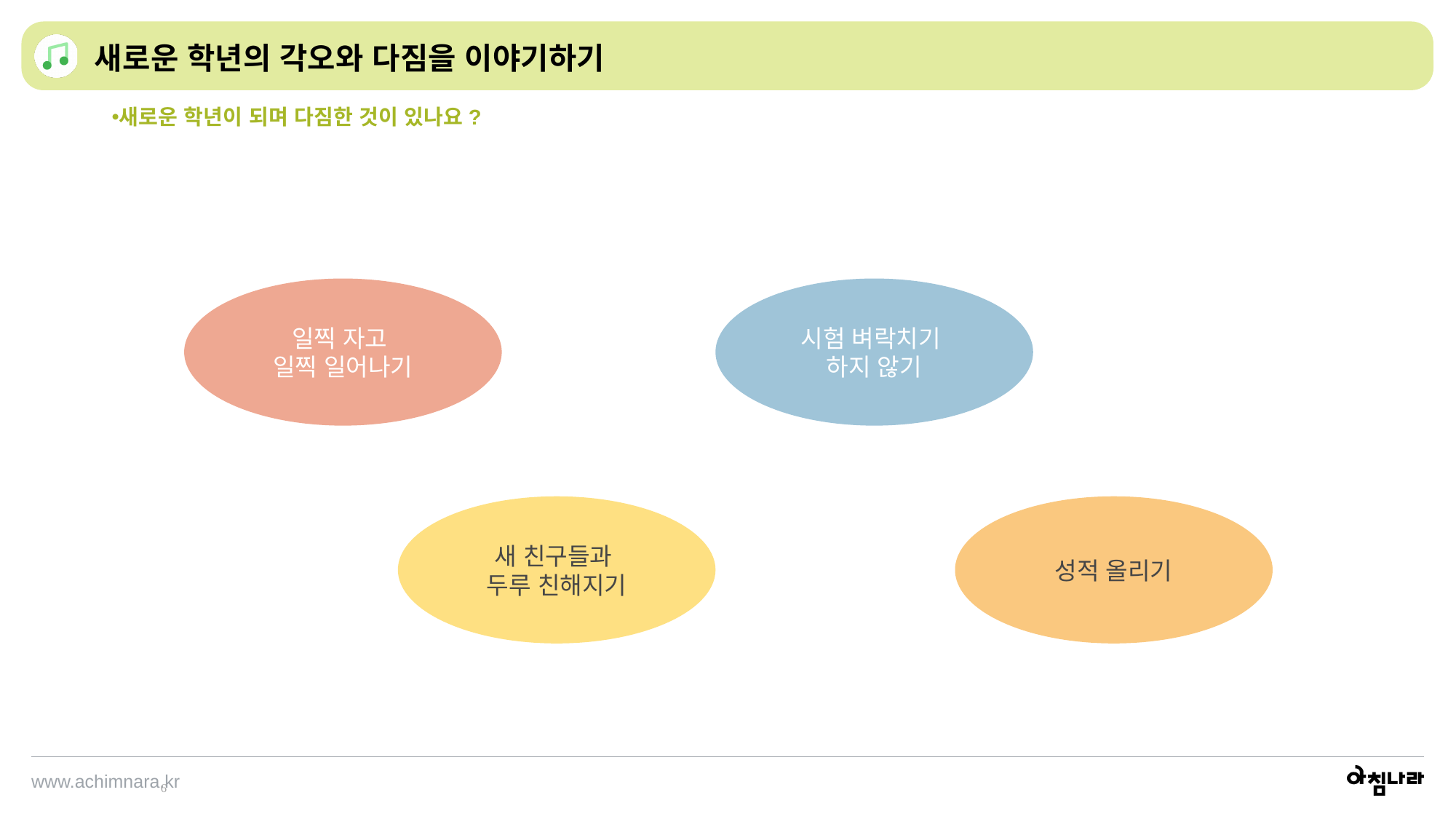

새로운 학년의 각오와 다짐을 이야기하기
새로운 학년이 되며 다짐한 것이 있나요?
일찍 자고
일찍 일어나기
시험 벼락치기
하지 않기
새 친구들과
두루 친해지기
성적 올리기
6